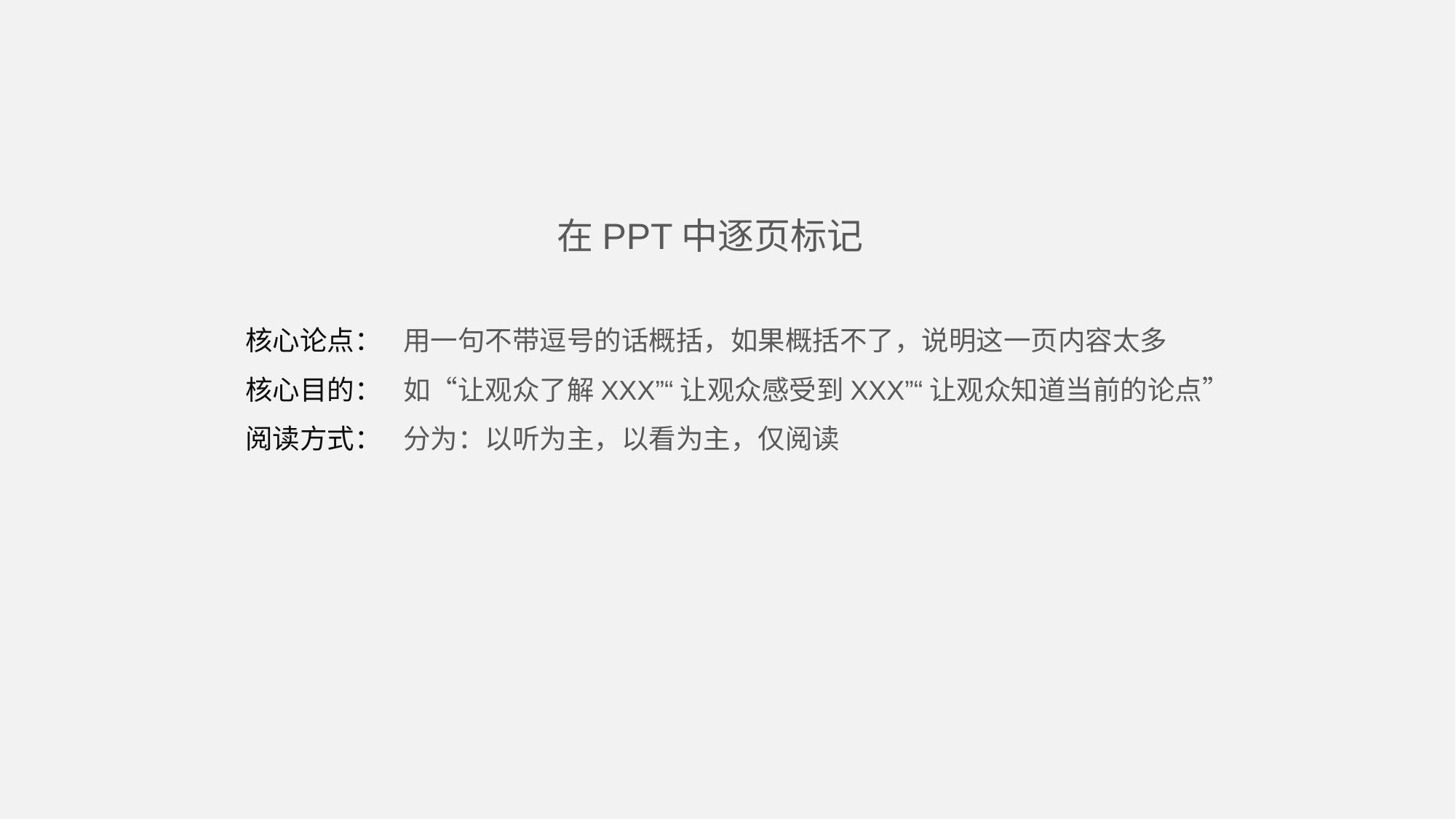

在PPT中逐页标记
核心论点：
核心目的：
阅读方式：
用一句不带逗号的话概括，如果概括不了，说明这一页内容太多
如“让观众了解XXX”“让观众感受到XXX”“让观众知道当前的论点”
分为：以听为主，以看为主，仅阅读